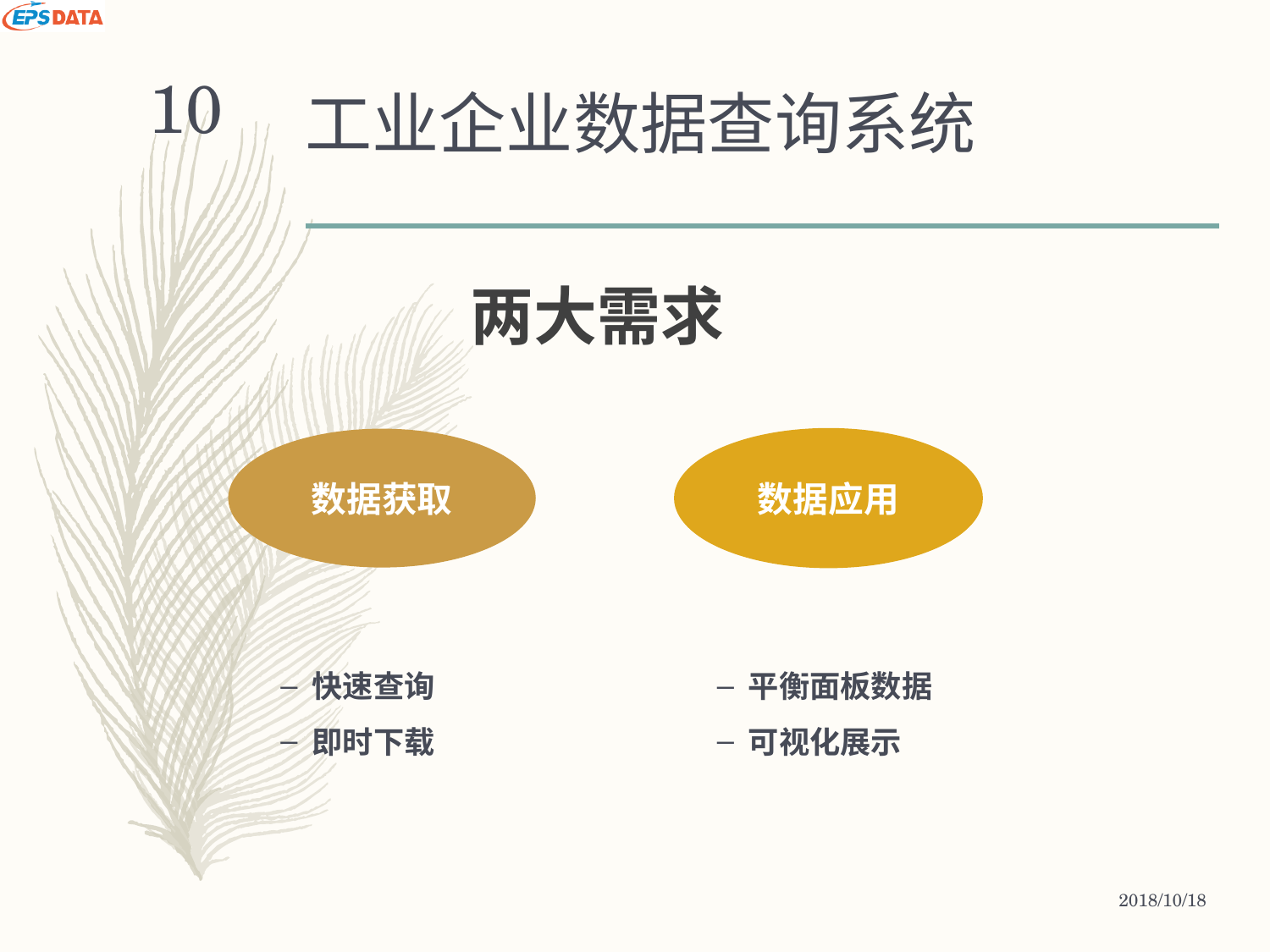

# 工业企业数据查询系统
10
两大需求
数据获取
数据应用
快速查询
即时下载
平衡面板数据
可视化展示
2018/10/18